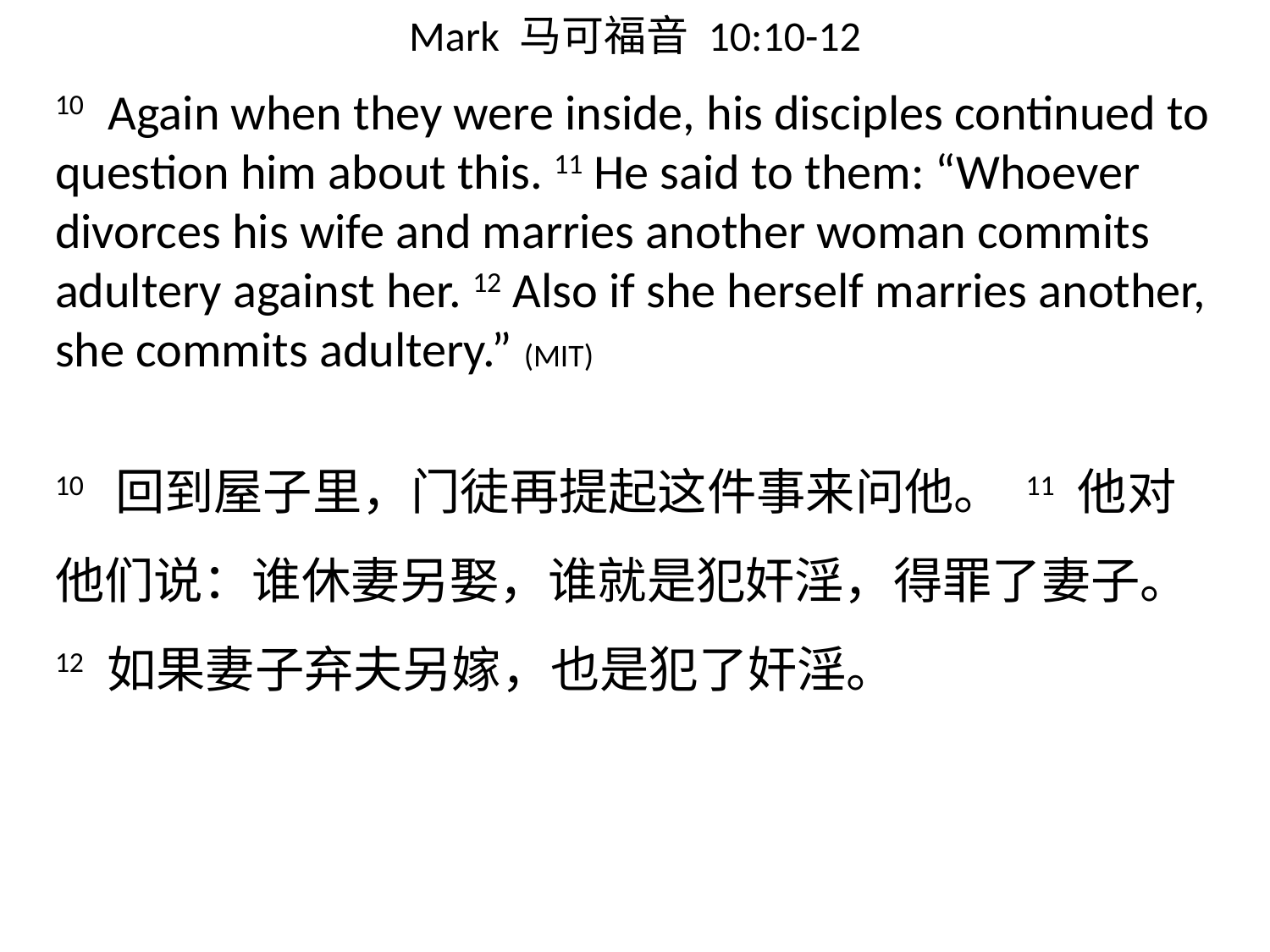

# Mark 马可福音 10:10-12
10   Again when they were inside, his disciples continued to question him about this. 11 He said to them: “Whoever divorces his wife and marries another woman commits adultery against her. 12 Also if she herself marries another, she commits adultery.” (MIT)

10   回到屋子里，门徒再提起这件事来问他。 11 他对他们说：谁休妻另娶，谁就是犯奸淫，得罪了妻子。 12 如果妻子弃夫另嫁，也是犯了奸淫。